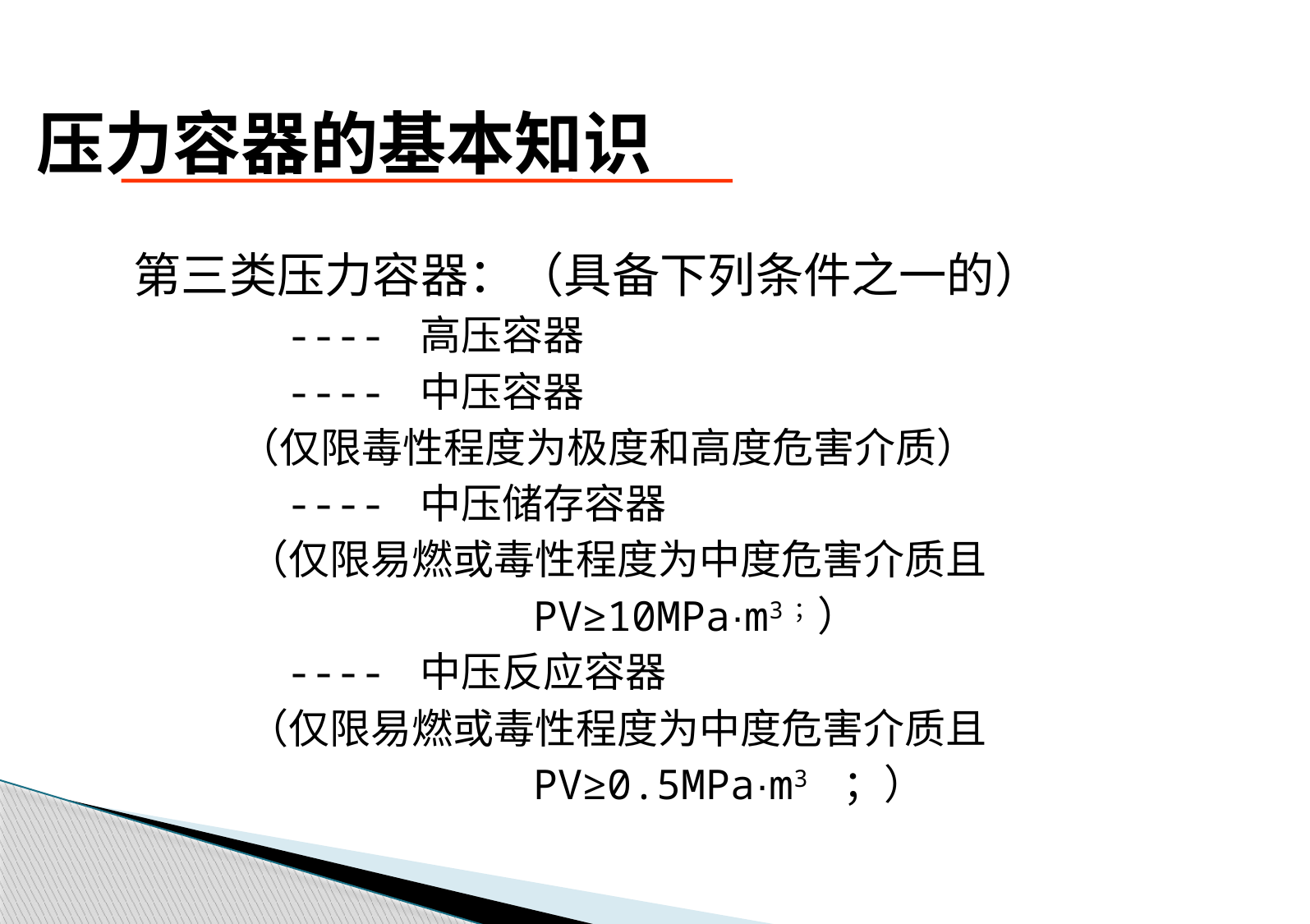

# 压力容器的基本知识

   第三类压力容器：（具备下列条件之一的）
        ---- 高压容器
        ---- 中压容器
               （仅限毒性程度为极度和高度危害介质）
        ---- 中压储存容器
                （仅限易燃或毒性程度为中度危害介质且
                  PV≥10MPa·m3；）
        ---- 中压反应容器
                （仅限易燃或毒性程度为中度危害介质且
                  PV≥0.5MPa·m3 ；）